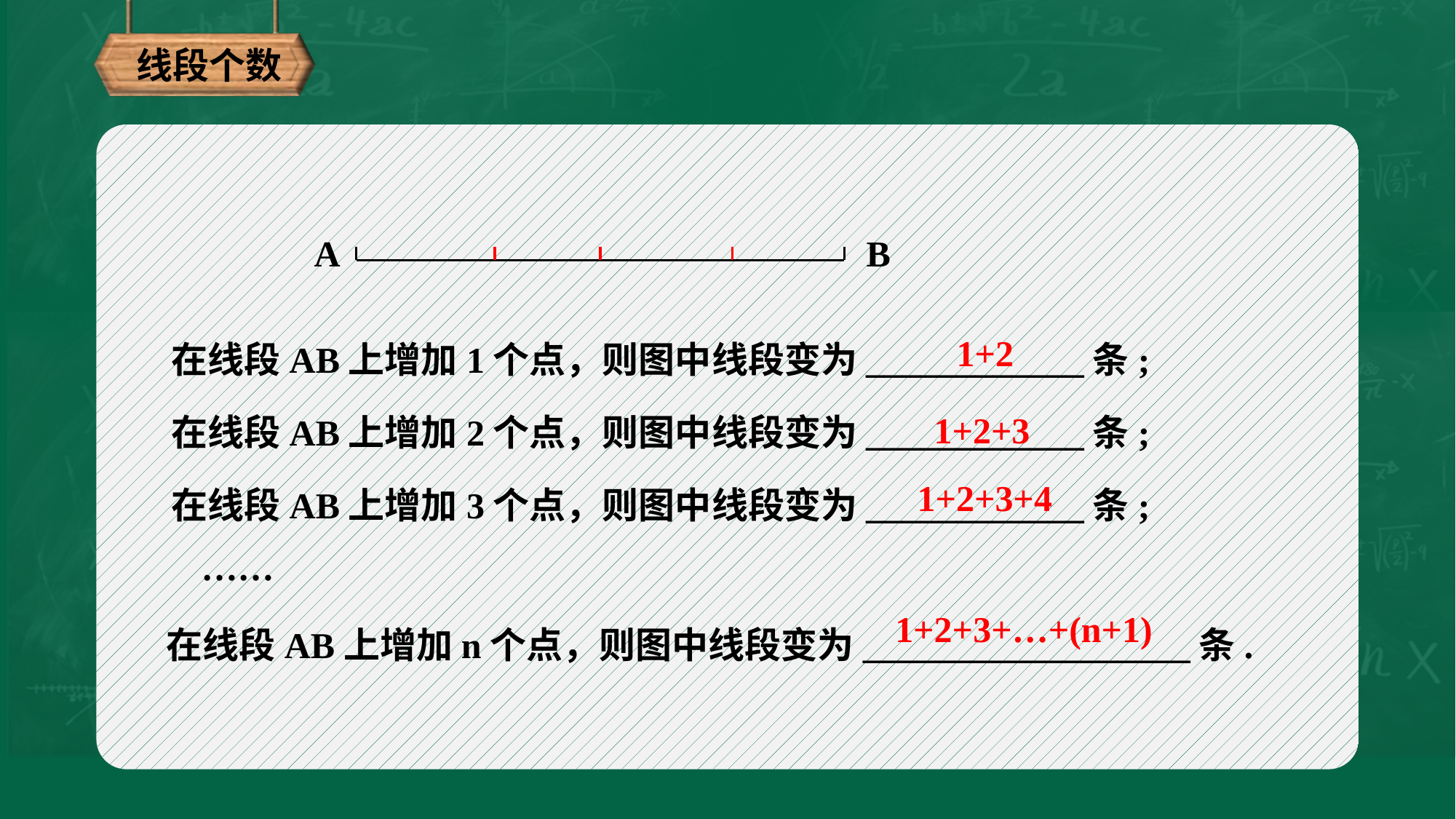

线段个数
A
B
1+2
在线段AB上增加1个点，则图中线段变为____________条;
1+2+3
在线段AB上增加2个点，则图中线段变为____________条;
1+2+3+4
在线段AB上增加3个点，则图中线段变为____________条;
……
1+2+3+…+(n+1)
在线段AB上增加n个点，则图中线段变为__________________条.